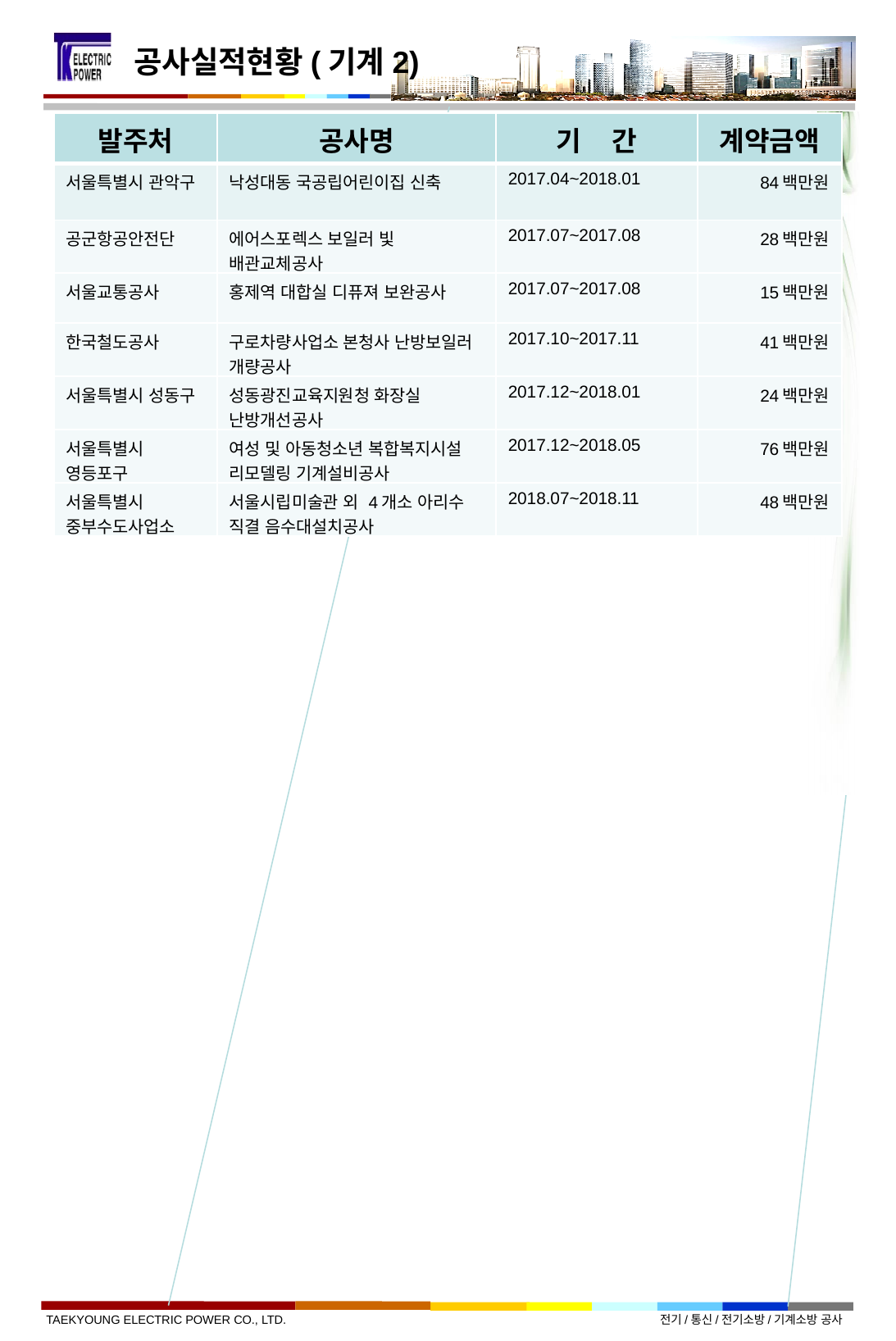

공사실적현황(기계2)
| 발주처 | 공사명 | 기 간 | 계약금액 |
| --- | --- | --- | --- |
| 서울특별시 관악구 | 낙성대동 국공립어린이집 신축 | 2017.04~2018.01 | 84백만원 |
| 공군항공안전단 | 에어스포렉스 보일러 빛 배관교체공사 | 2017.07~2017.08 | 28백만원 |
| 서울교통공사 | 홍제역 대합실 디퓨져 보완공사 | 2017.07~2017.08 | 15백만원 |
| 한국철도공사 | 구로차량사업소 본청사 난방보일러 개량공사 | 2017.10~2017.11 | 41백만원 |
| 서울특별시 성동구 | 성동광진교육지원청 화장실 난방개선공사 | 2017.12~2018.01 | 24백만원 |
| 서울특별시 영등포구 | 여성 및 아동청소년 복합복지시설 리모델링 기계설비공사 | 2017.12~2018.05 | 76백만원 |
| 서울특별시 중부수도사업소 | 서울시립미술관 외 4개소 아리수 직결 음수대설치공사 | 2018.07~2018.11 | 48백만원 |